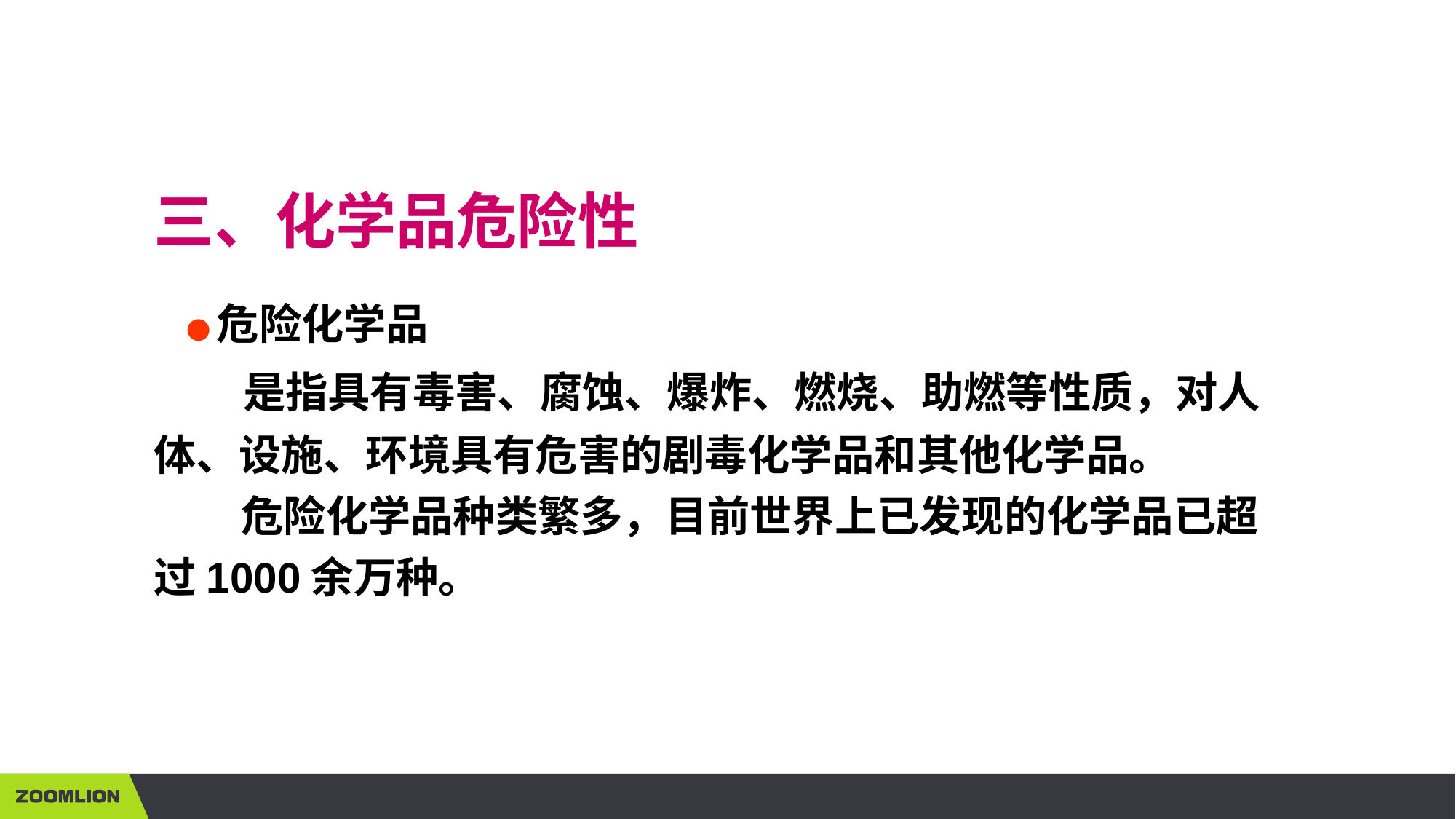

三、化学品危险性

    ●危险化学品
       是指具有毒害、腐蚀、爆炸、燃烧、助燃等性质，对人体、设施、环境具有危害的剧毒化学品和其他化学品。
        危险化学品种类繁多，目前世界上已发现的化学品已超过1000余万种。